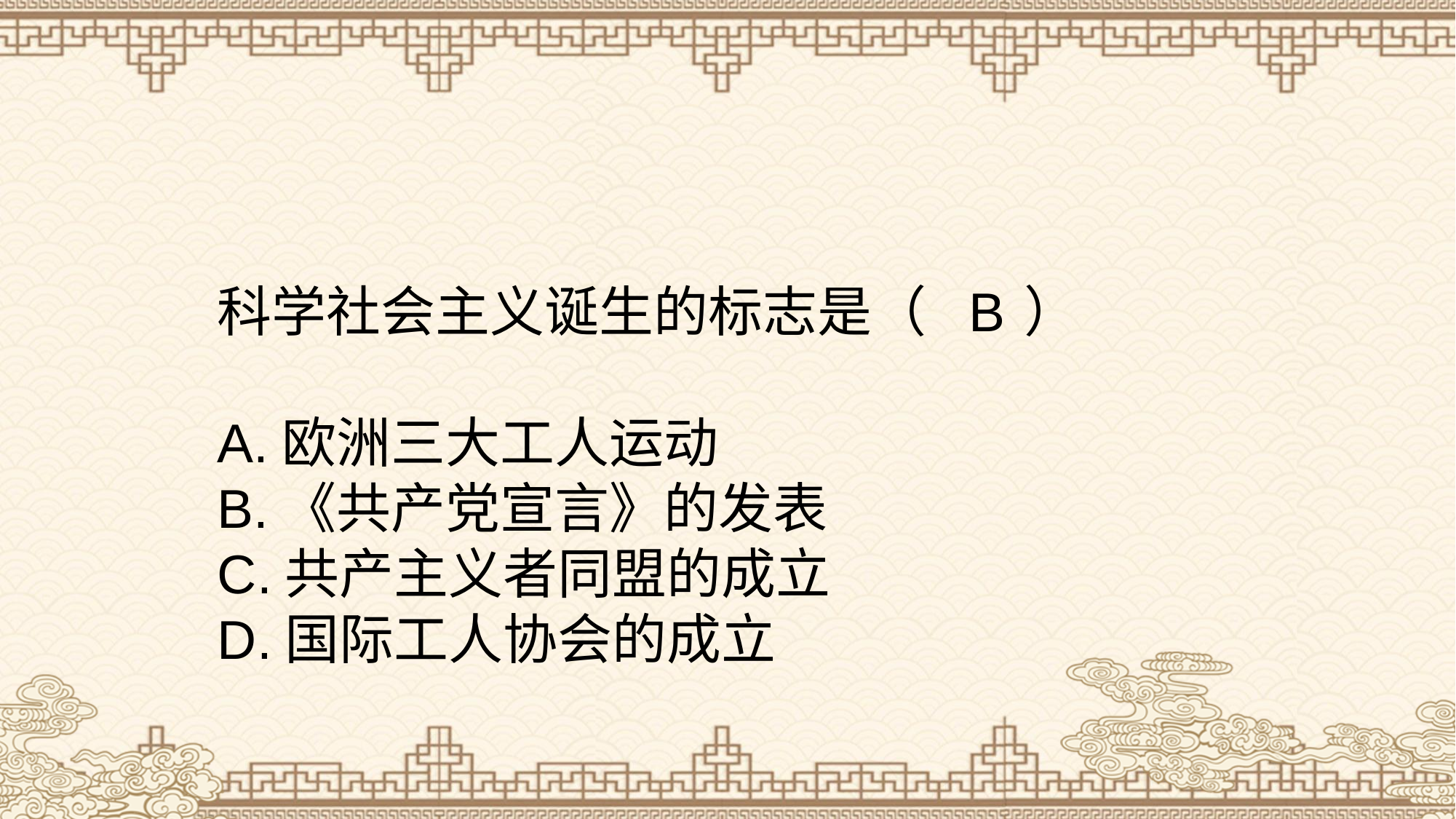

科学社会主义诞生的标志是（        ）

A.欧洲三大工人运动
B.《共产党宣言》的发表
C.共产主义者同盟的成立
D.国际工人协会的成立
B